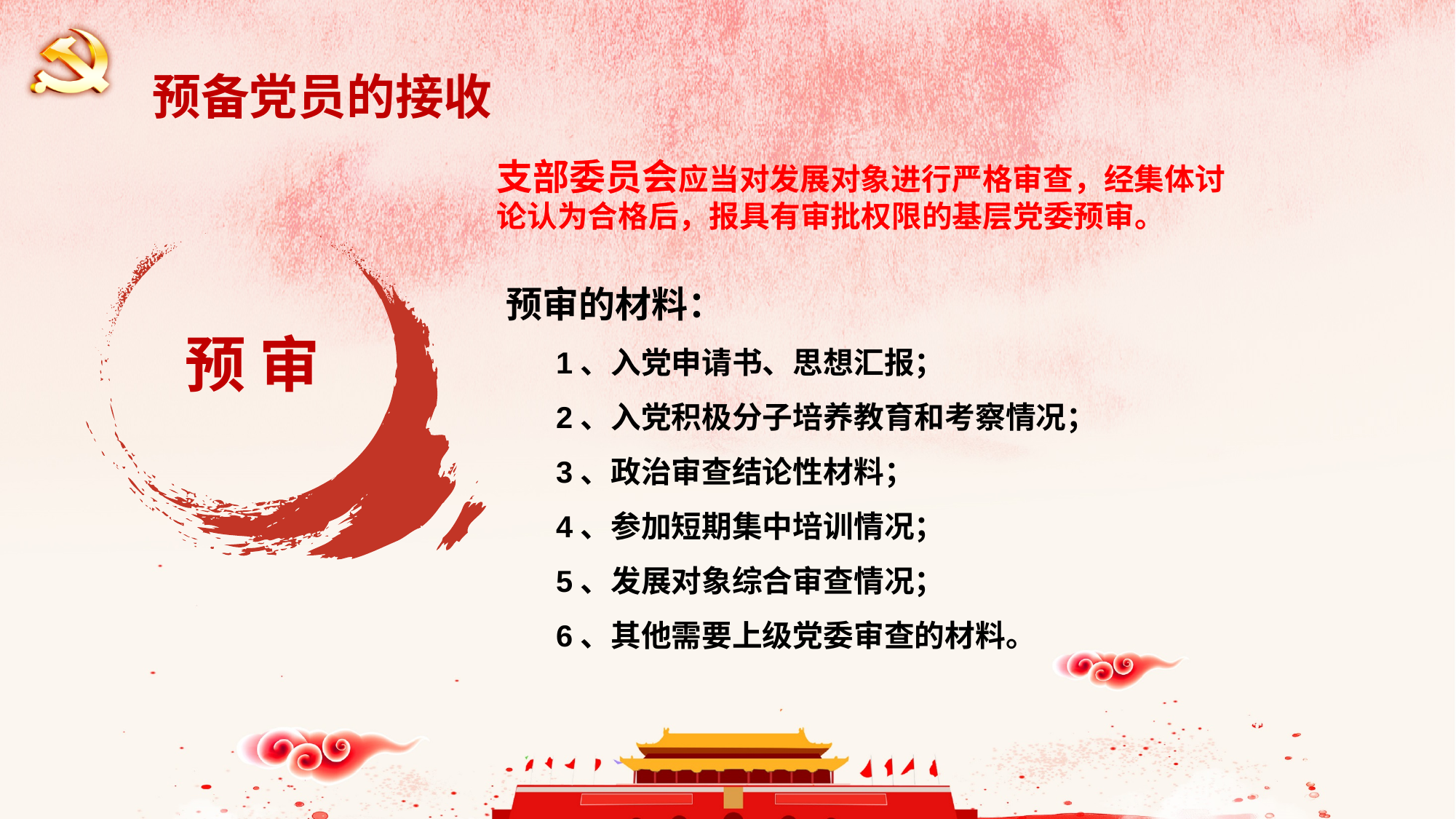

预备党员的接收
支部委员会应当对发展对象进行严格审查，经集体讨论认为合格后，报具有审批权限的基层党委预审。

预审的材料：
      1、入党申请书、思想汇报；
      2、入党积极分子培养教育和考察情况；
      3、政治审查结论性材料；
      4、参加短期集中培训情况；
      5、发展对象综合审查情况；
      6、其他需要上级党委审查的材料。
 预 审